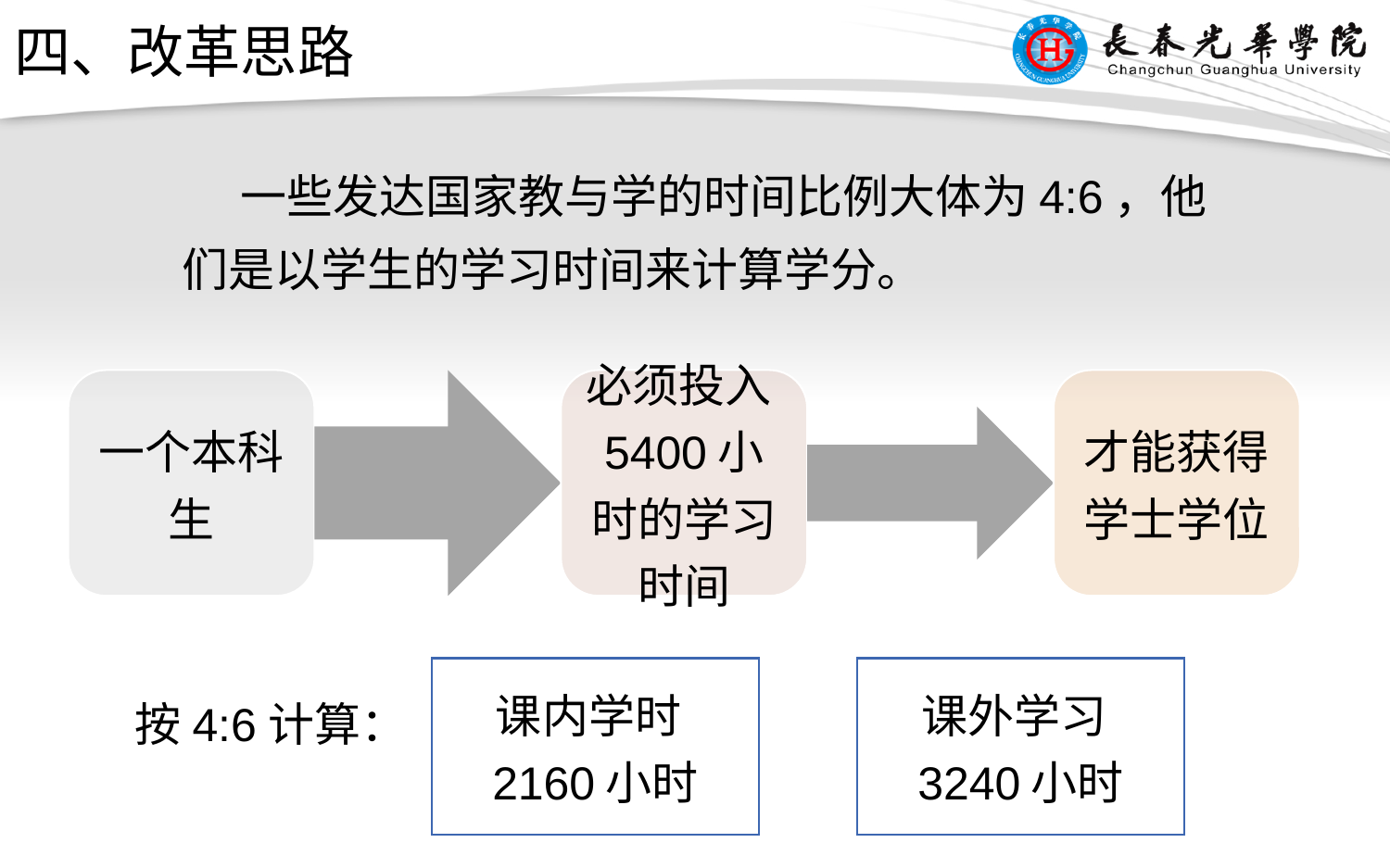

四、改革思路
一些发达国家教与学的时间比例大体为4:6，他们是以学生的学习时间来计算学分。
一个本科生
必须投入5400小时的学习时间
才能获得学士学位
课内学时2160小时
课外学习3240小时
按4:6计算：